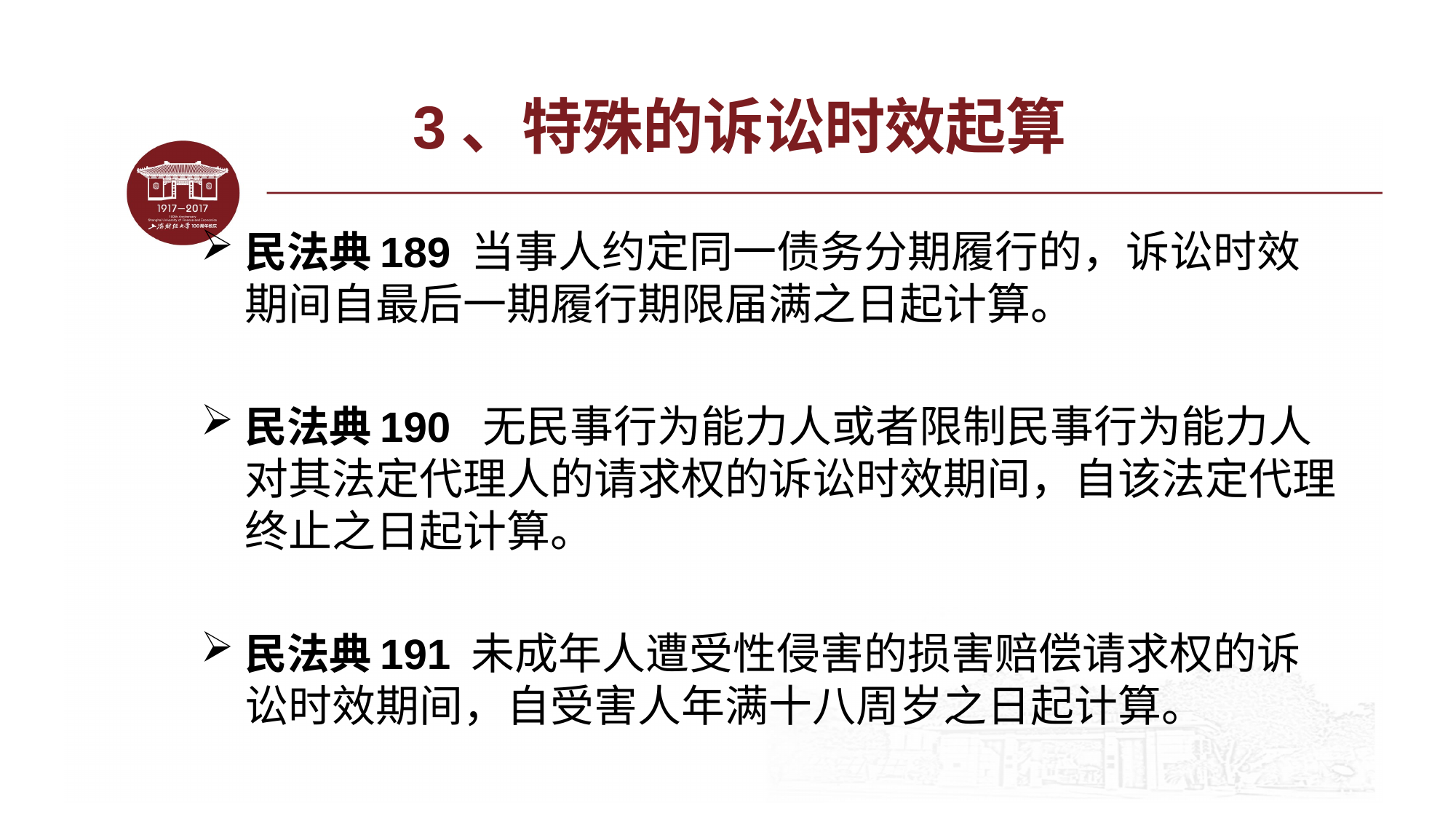

# 3、特殊的诉讼时效起算
民法典189 当事人约定同一债务分期履行的，诉讼时效期间自最后一期履行期限届满之日起计算。

民法典190  无民事行为能力人或者限制民事行为能力人对其法定代理人的请求权的诉讼时效期间，自该法定代理终止之日起计算。

民法典191 未成年人遭受性侵害的损害赔偿请求权的诉讼时效期间，自受害人年满十八周岁之日起计算。